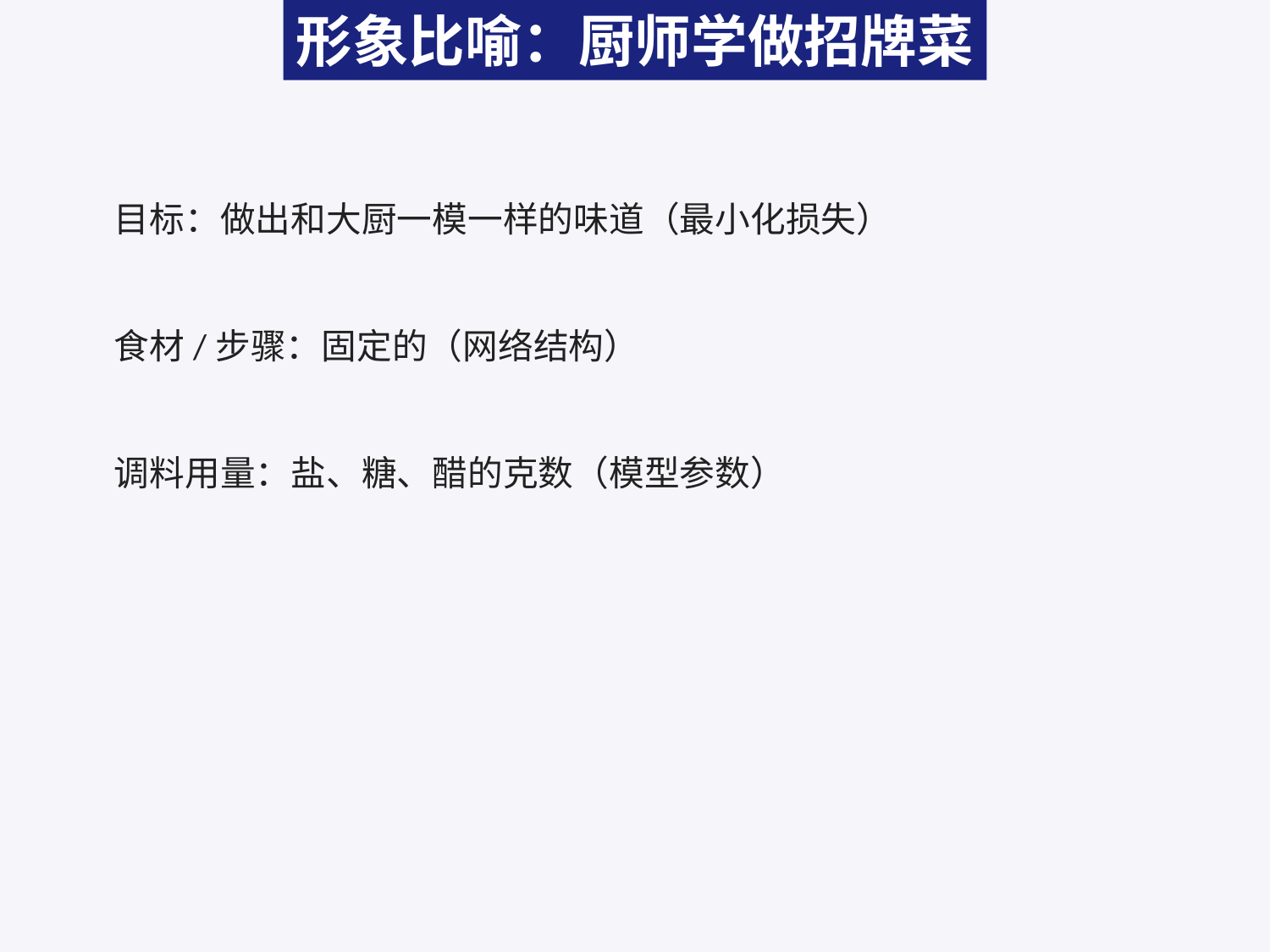

形象比喻：厨师学做招牌菜
目标：做出和大厨一模一样的味道（最小化损失）

食材/步骤：固定的（网络结构）

调料用量：盐、糖、醋的克数（模型参数）